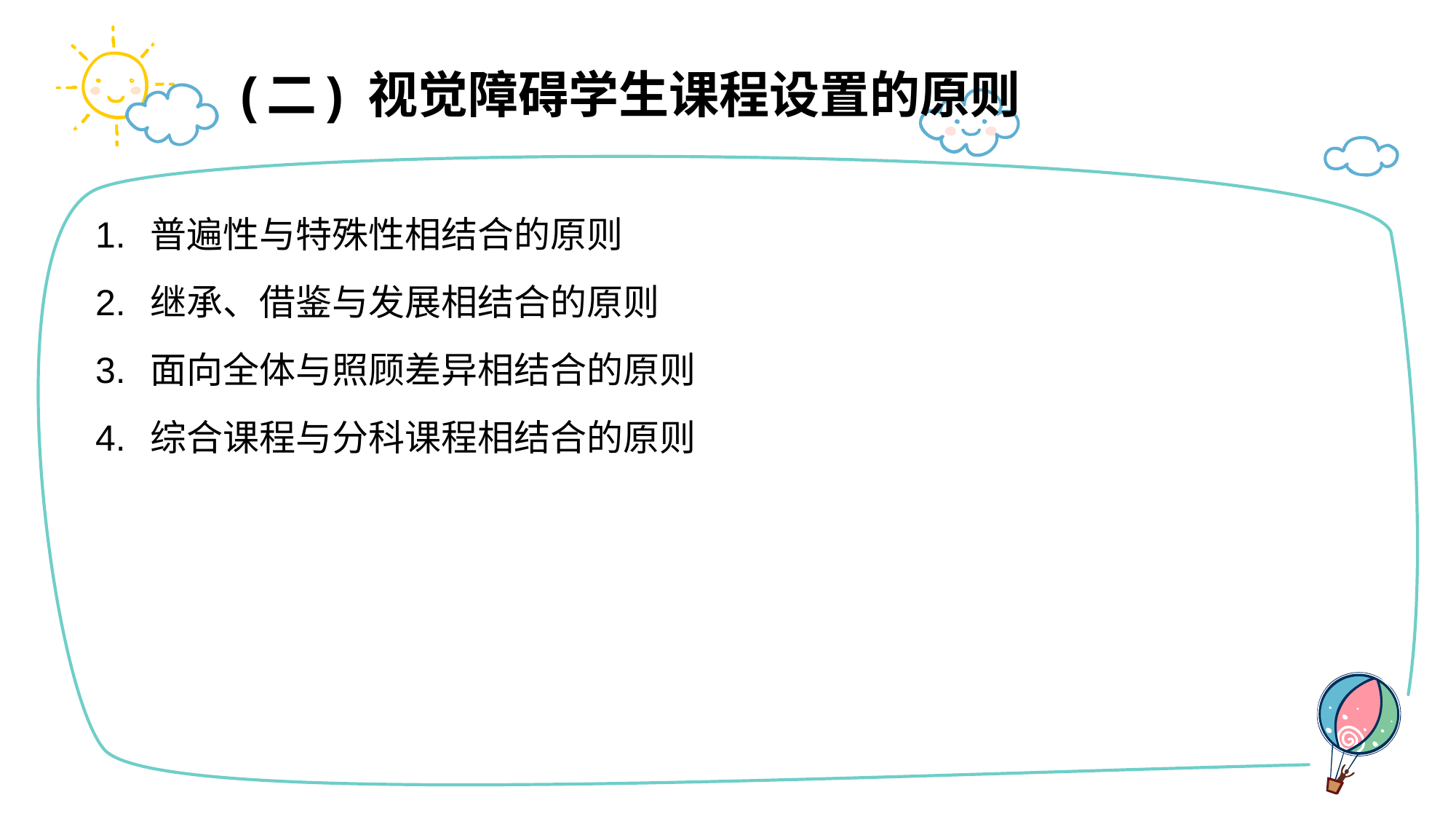

# (二) 视觉障碍学生课程设置的原则
普遍性与特殊性相结合的原则
继承、借鉴与发展相结合的原则
面向全体与照顾差异相结合的原则
综合课程与分科课程相结合的原则